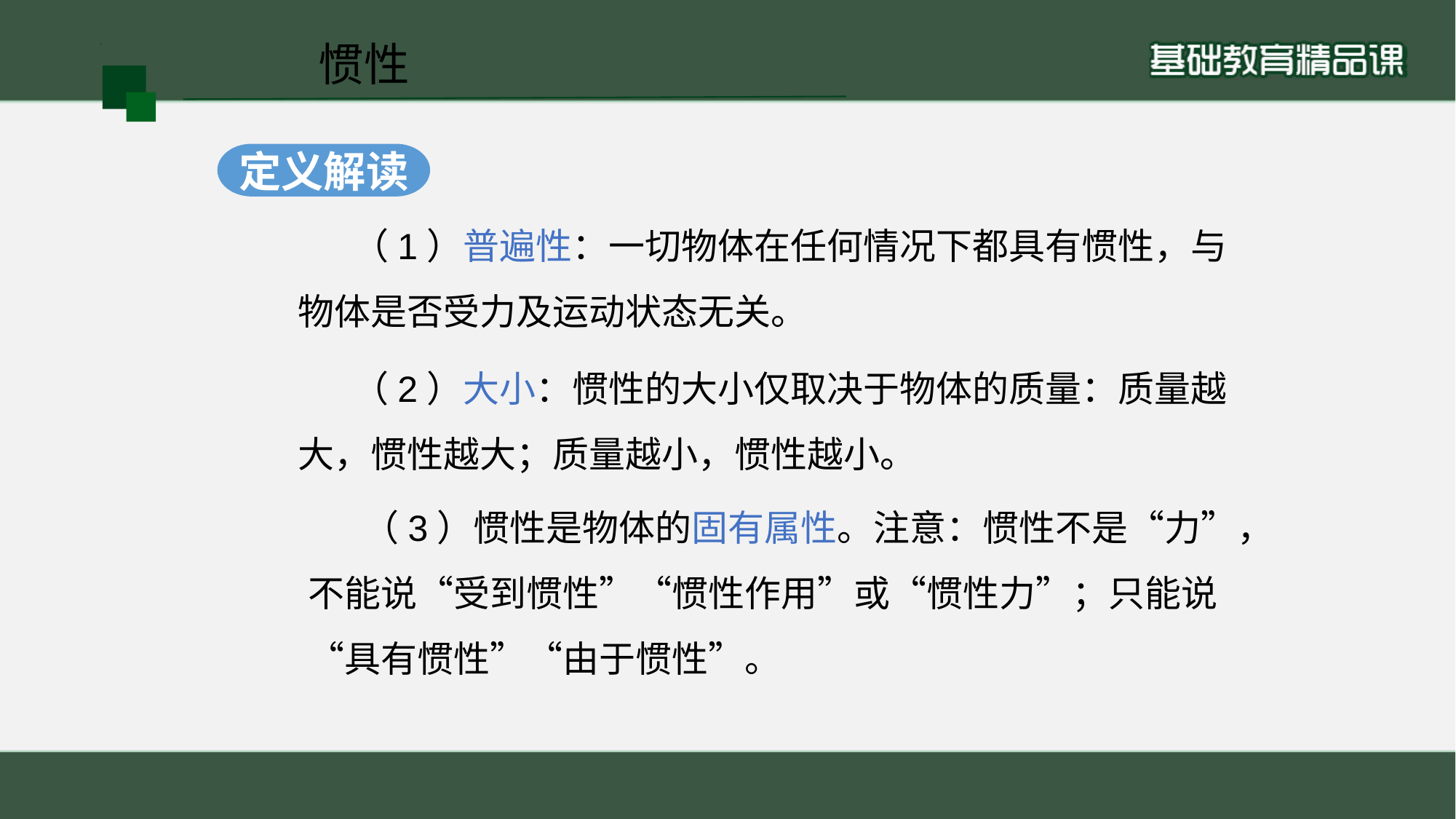

惯性

定义解读
（1）普遍性：一切物体在任何情况下都具有惯性，与物体是否受力及运动状态无关。
（2）大小：惯性的大小仅取决于物体的质量：质量越大，惯性越大；质量越小，惯性越小。
（3）惯性是物体的固有属性。注意：惯性不是“力”，不能说“受到惯性”“惯性作用”或“惯性力”；只能说“具有惯性”“由于惯性”。